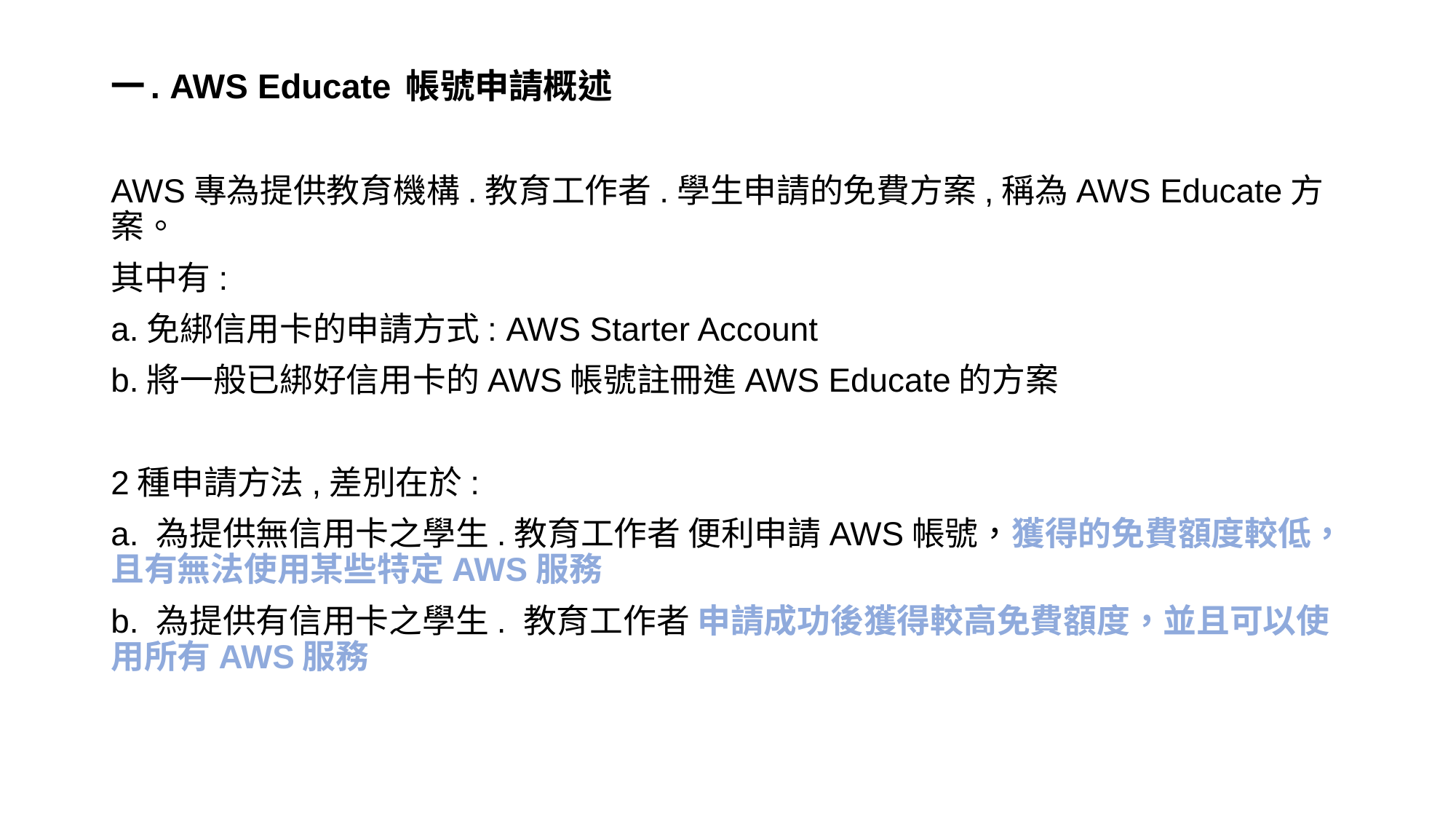

# 一. AWS Educate 帳號申請概述
AWS專為提供教育機構.教育工作者.學生申請的免費方案,稱為AWS Educate方案。
其中有:
a.免綁信用卡的申請方式: AWS Starter Account
b.將一般已綁好信用卡的AWS帳號註冊進AWS Educate的方案

2種申請方法,差別在於:
a. 為提供無信用卡之學生.教育工作者 便利申請AWS帳號，獲得的免費額度較低，且有無法使用某些特定AWS服務
b. 為提供有信用卡之學生. 教育工作者 申請成功後獲得較高免費額度，並且可以使用所有AWS服務